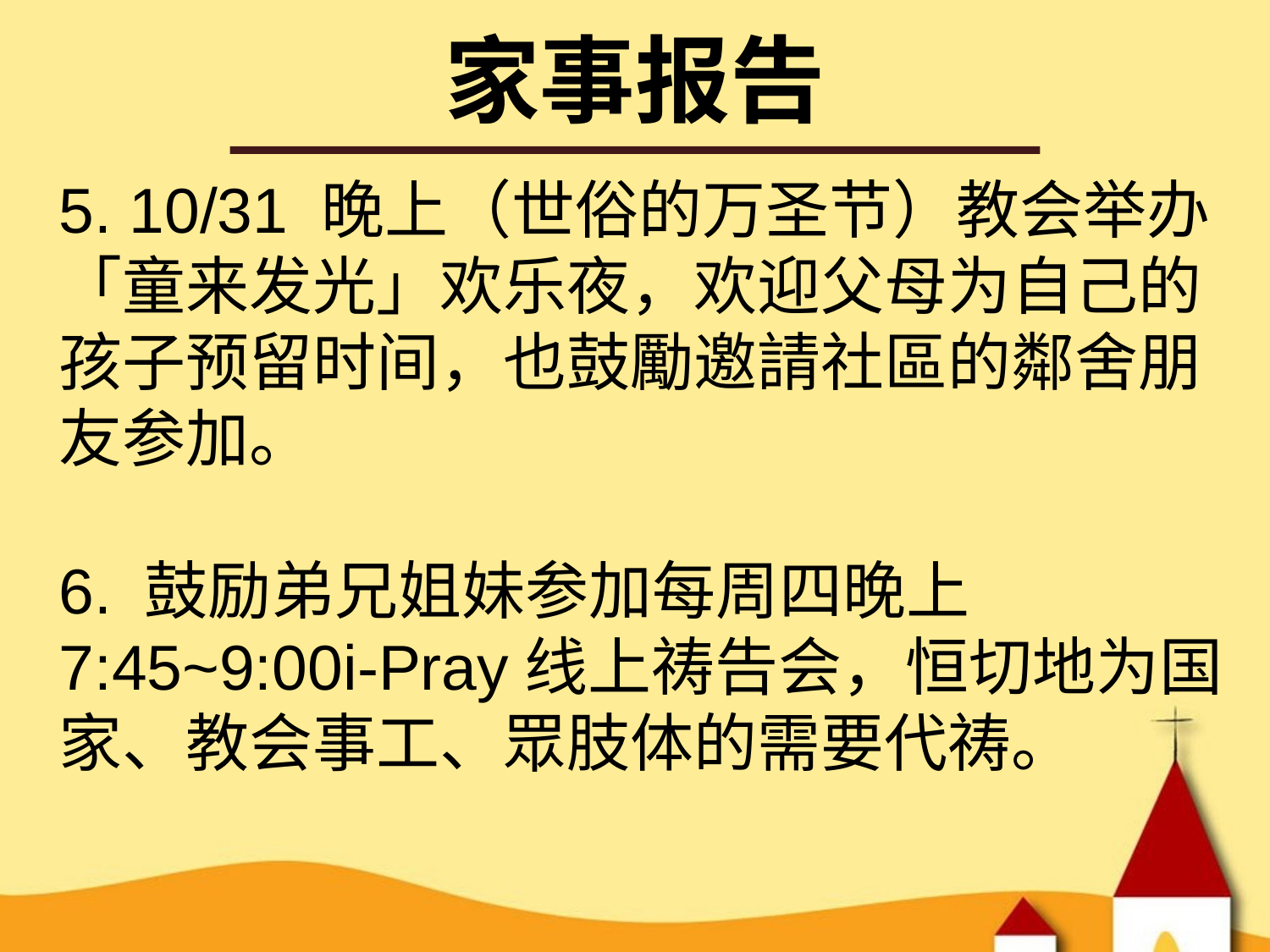

# 家事报告

5. 10/31 晚上（世俗的万圣节）教会举办「童来发光」欢乐夜，欢迎父母为自己的孩子预留时间，也鼓勵邀請社區的鄰舍朋友参加。

6. 鼓励弟兄姐妹参加每周四晚上7:45~9:00i-Pray线上祷告会，恒切地为国家、教会事工、眾肢体的需要代祷。